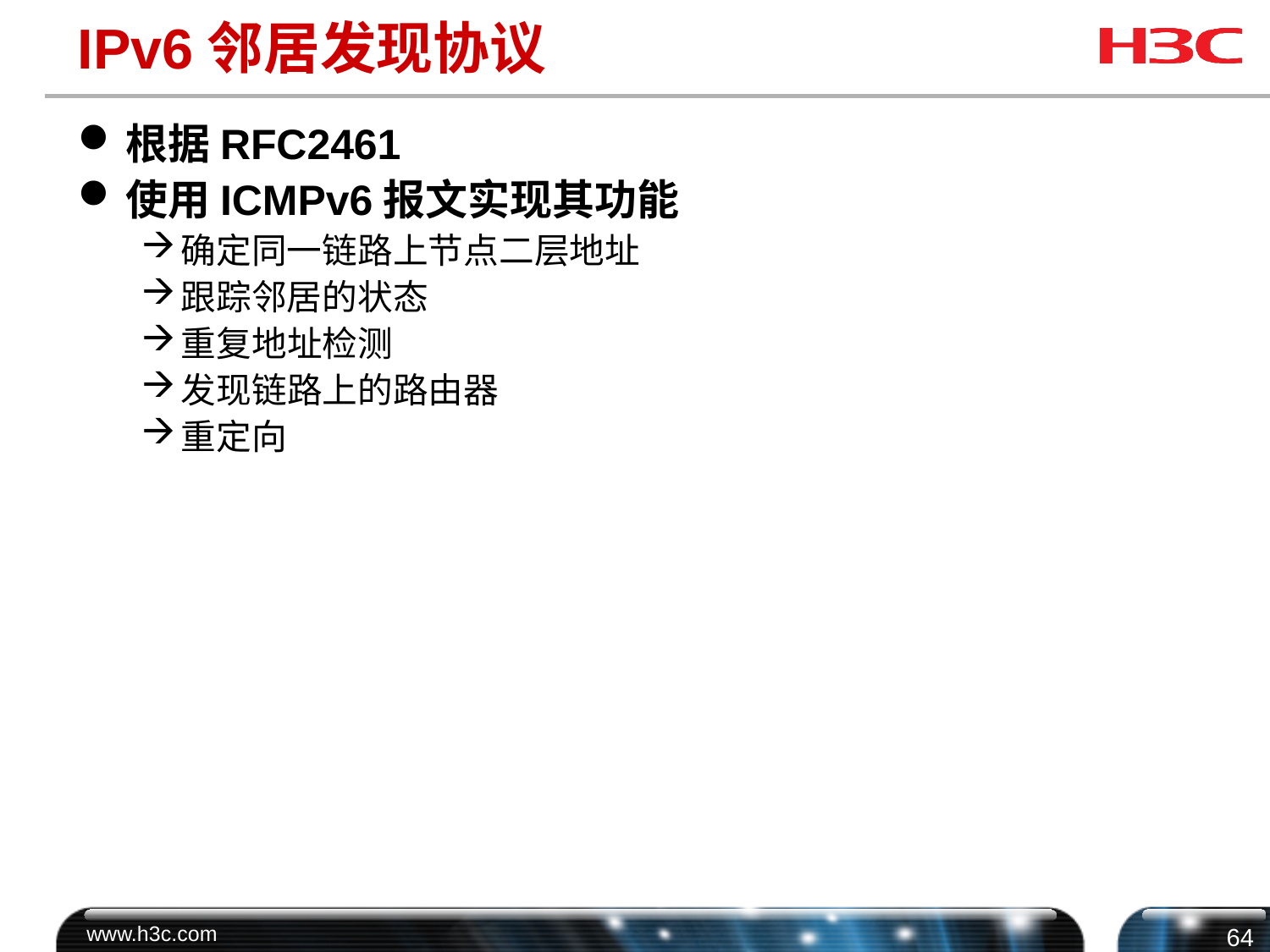

# IPv6邻居发现协议
根据RFC2461
使用ICMPv6报文实现其功能
确定同一链路上节点二层地址
跟踪邻居的状态
重复地址检测
发现链路上的路由器
重定向